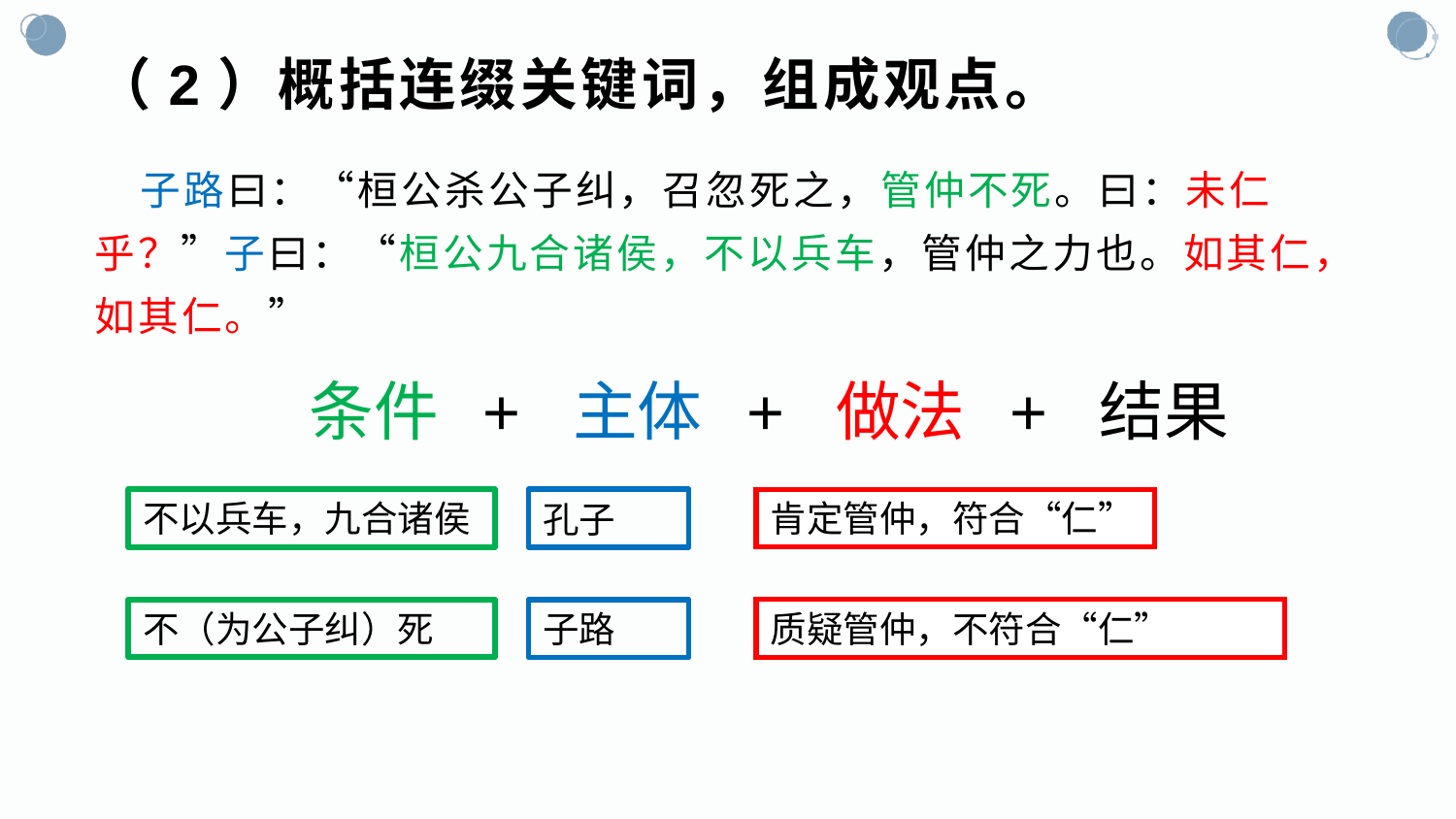

# （2）概括连缀关键词，组成观点。
   子路曰：“桓公杀公子纠，召忽死之，管仲不死。曰：未仁乎？”子曰：“桓公九合诸侯，不以兵车，管仲之力也。如其仁，如其仁。”
条件  +  主体  +  做法  +  结果
不以兵车，九合诸侯
肯定管仲，符合“仁”
孔子
不（为公子纠）死
子路
质疑管仲，不符合“仁”